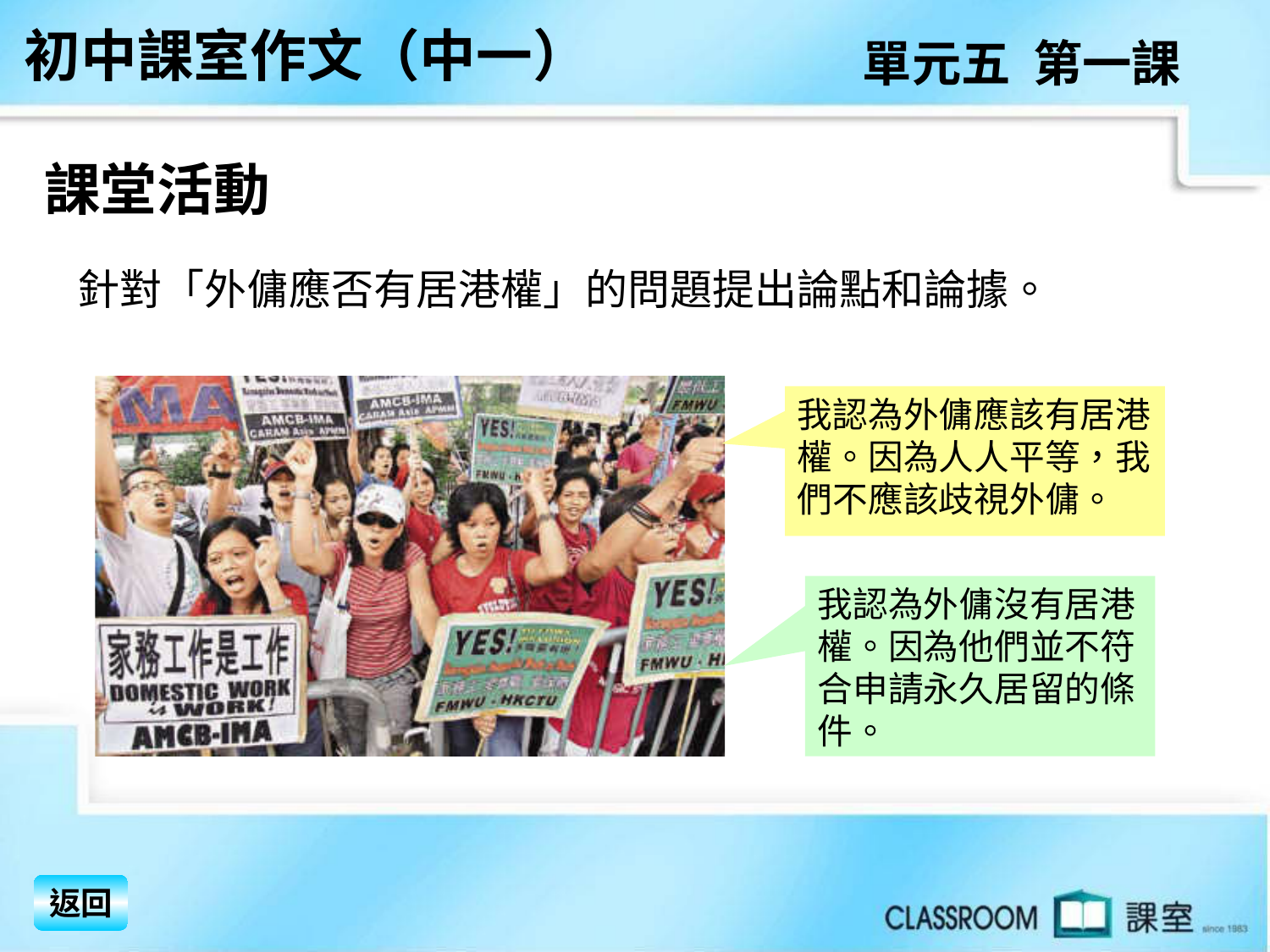

初中課室作文（中一）
單元五  第一課
課堂活動
針對「外傭應否有居港權」的問題提出論點和論據。

我認為外傭應該有居港權。因為人人平等，我們不應該歧視外傭。
我認為外傭沒有居港權。因為他們並不符合申請永久居留的條件。
返回